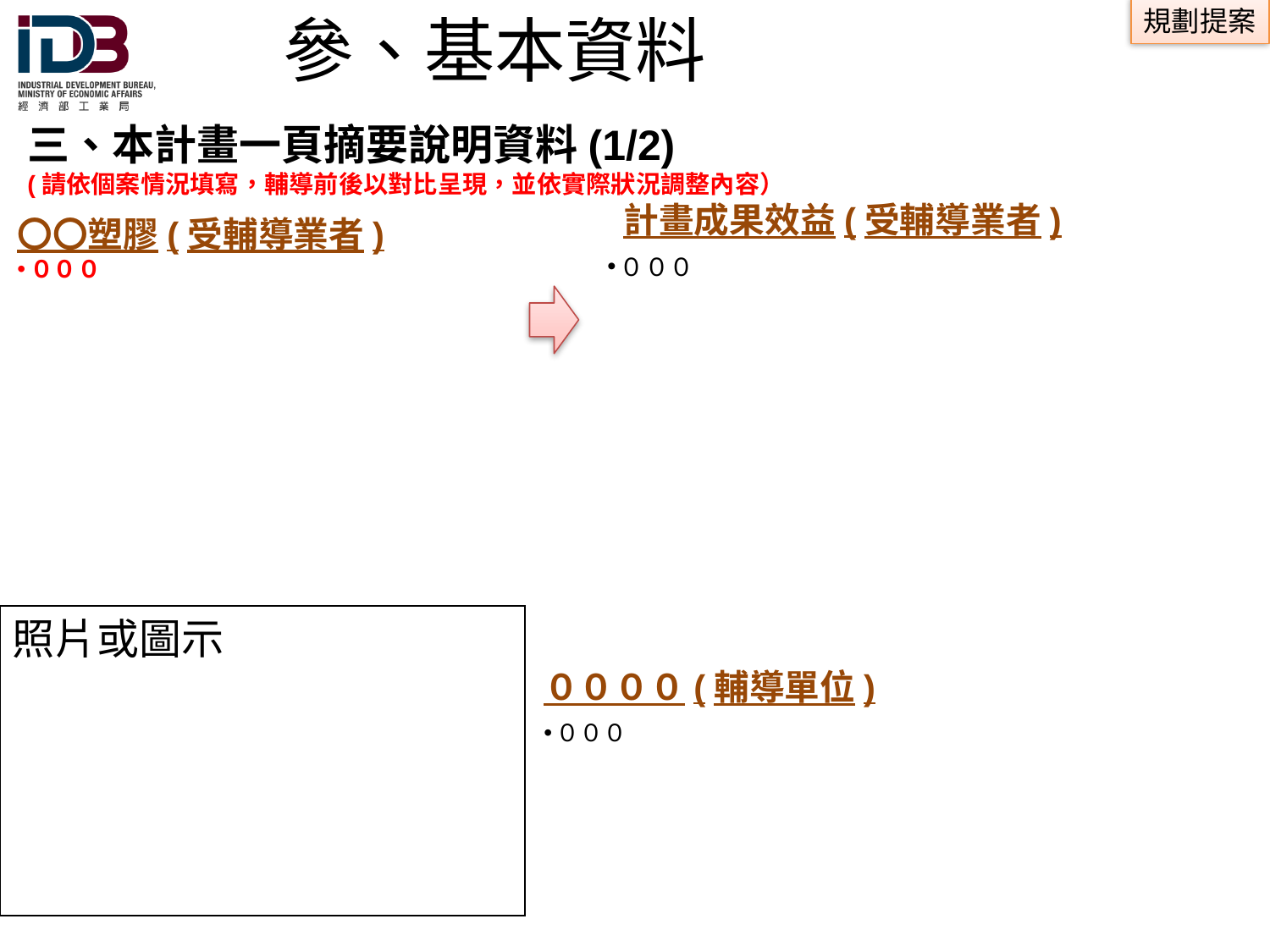

# 參、基本資料
三、本計畫一頁摘要說明資料(1/2)
(請依個案情況填寫，輔導前後以對比呈現，並依實際狀況調整內容）
計畫成果效益(受輔導業者)
〇〇塑膠(受輔導業者)
０００
０００

照片或圖示
００００(輔導單位)
０００